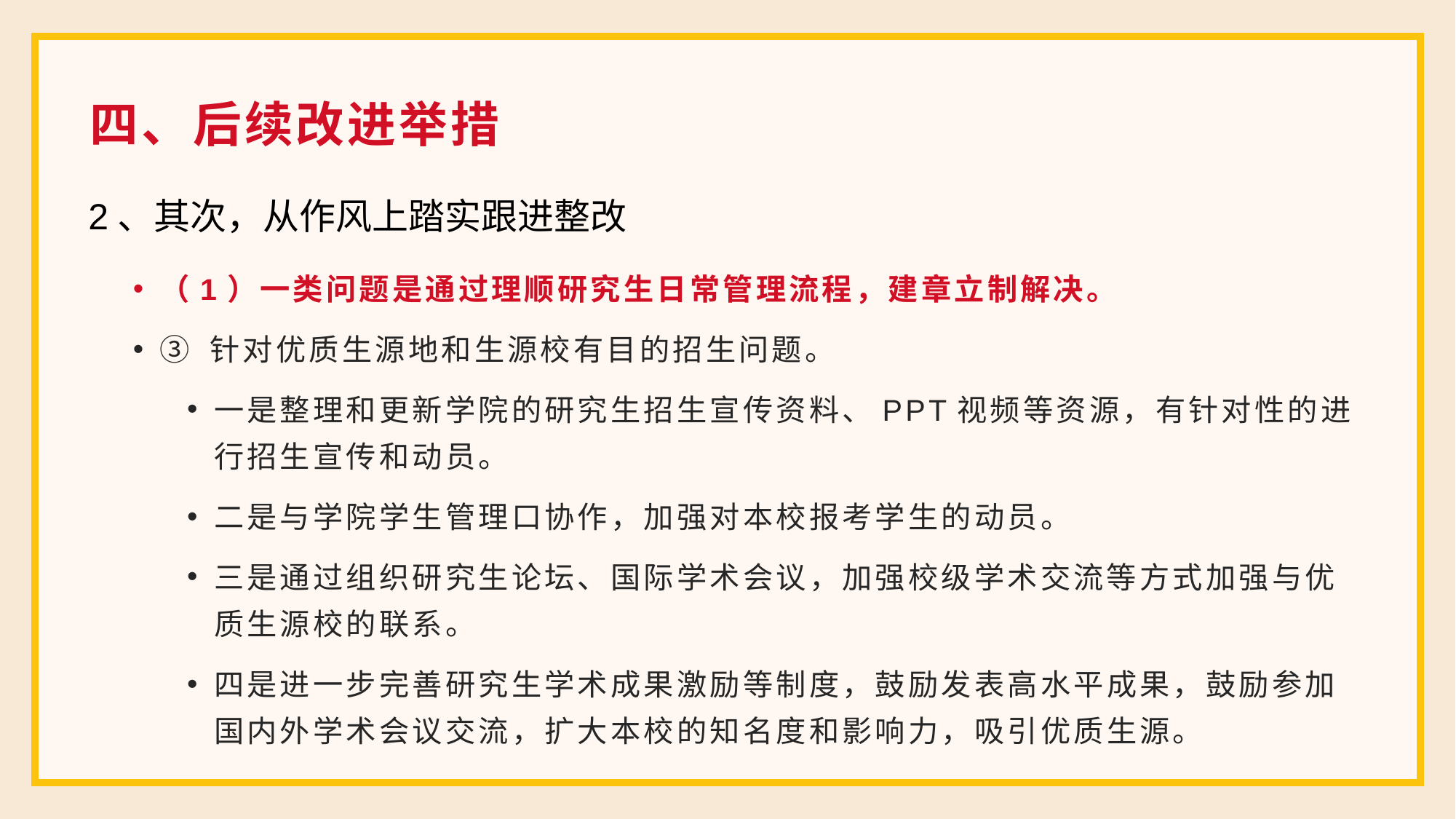

四、后续改进举措
2、其次，从作风上踏实跟进整改
（1）一类问题是通过理顺研究生日常管理流程，建章立制解决。
③ 针对优质生源地和生源校有目的招生问题。
一是整理和更新学院的研究生招生宣传资料、PPT视频等资源，有针对性的进行招生宣传和动员。
二是与学院学生管理口协作，加强对本校报考学生的动员。
三是通过组织研究生论坛、国际学术会议，加强校级学术交流等方式加强与优质生源校的联系。
四是进一步完善研究生学术成果激励等制度，鼓励发表高水平成果，鼓励参加国内外学术会议交流，扩大本校的知名度和影响力，吸引优质生源。